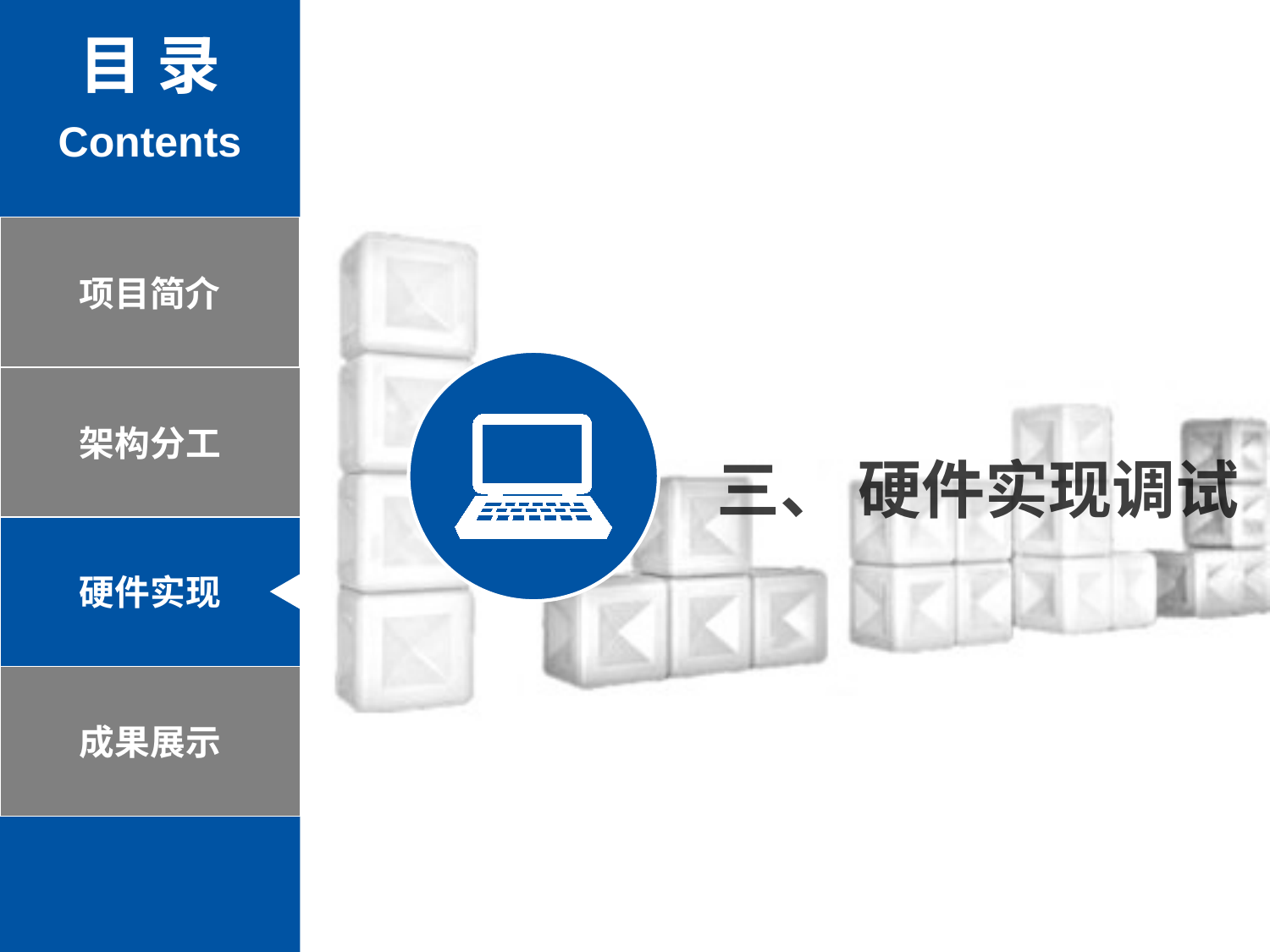

目 录
Contents
项目简介

架构分工

三、 硬件实现调试
硬件实现

成果展示